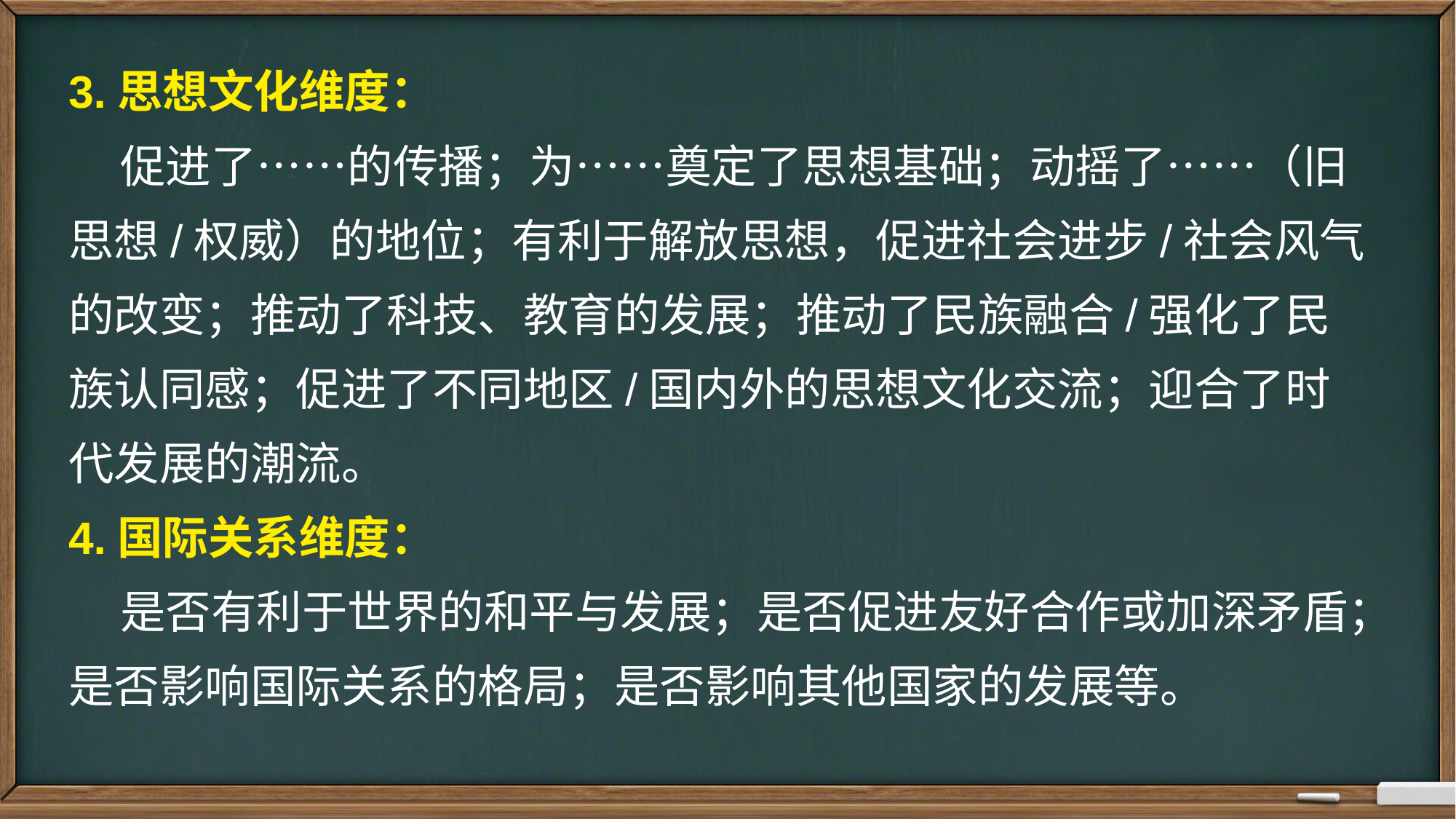

3.思想文化维度：
    促进了……的传播；为……奠定了思想基础；动摇了……（旧思想/权威）的地位；有利于解放思想，促进社会进步/社会风气的改变；推动了科技、教育的发展；推动了民族融合/强化了民族认同感；促进了不同地区/国内外的思想文化交流；迎合了时代发展的潮流。
4.国际关系维度：
    是否有利于世界的和平与发展；是否促进友好合作或加深矛盾；是否影响国际关系的格局；是否影响其他国家的发展等。